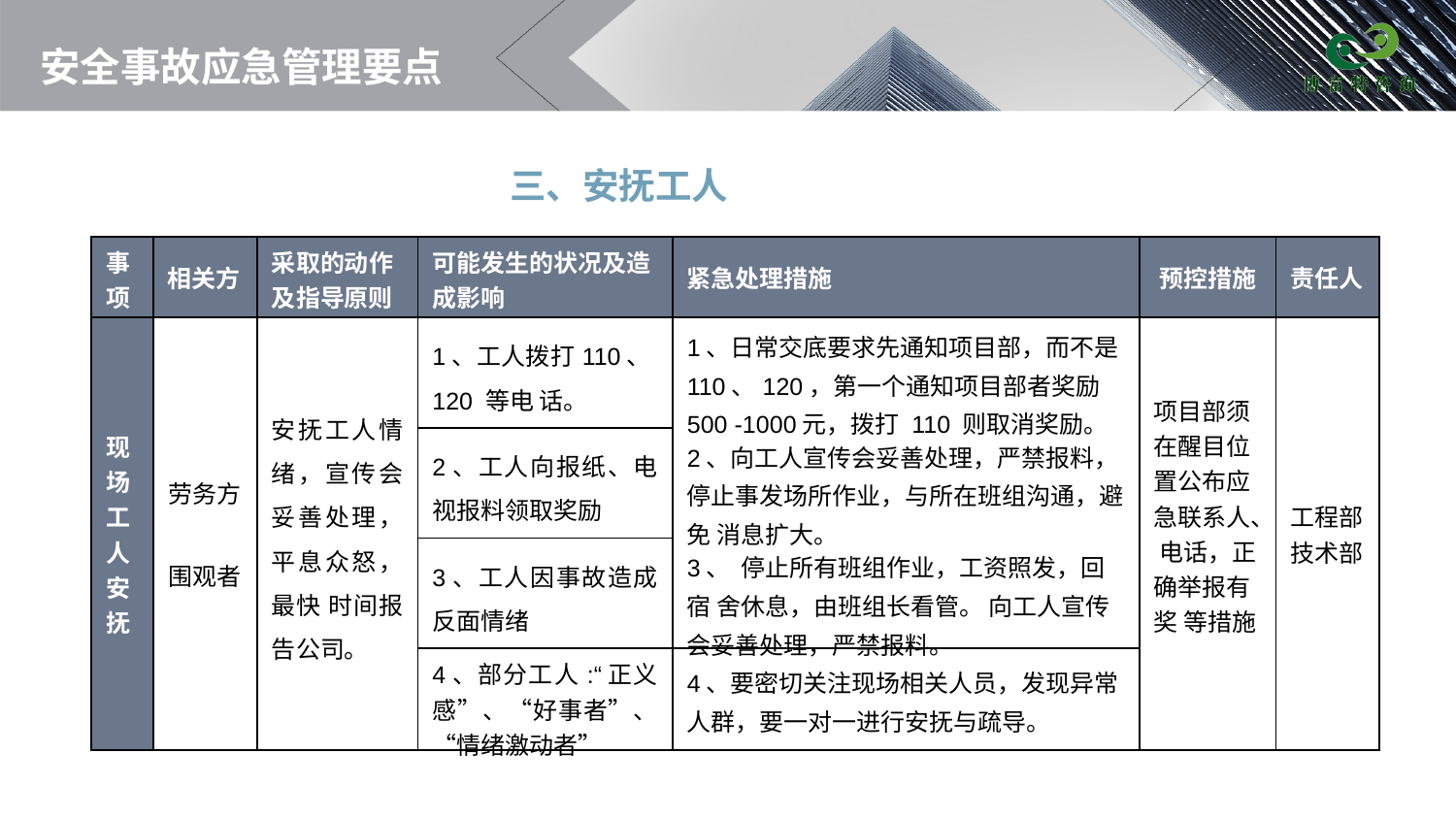

# 安全事故应急管理要点
三、安抚工人
| 事项 | 相关方 | 采取的动作 及指导原则 | 可能发生的状况及造成影响 | 紧急处理措施 | 预控措施 | 责任人 |
| --- | --- | --- | --- | --- | --- | --- |
| 现场工人安抚 | 劳务方 围观者 | 安抚工人情绪，宣传会妥善处理，平息众怒，最快 时间报告公司。 | 1、工人拨打110、120 等电 话。 | 1、日常交底要求先通知项目部，而不是110、120，第一个通知项目部者奖励 500 -1000元，拨打 110 则取消奖励。 | 项目部须在醒目位置公布应急联系人、 电话，正确举报有奖 等措施 | 工程部技术部 |
|  |  |  |  | 2、向工人宣传会妥善处理，严禁报料，停止事发场所作业，与所在班组沟通，避免 消息扩大。 |  |  |
|  |  |  | 2、工人向报纸、电视报料领取奖励 |  |  |  |
|  |  |  |  | 3、 停止所有班组作业，工资照发，回宿 舍休息，由班组长看管。 向工人宣传会妥善处理，严禁报料。 |  |  |
|  |  |  | 3、工人因事故造成反面情绪 |  |  |  |
|  |  |  | 4、部分工人:“正义感”、“好事者”、“情绪激动者” | 4、要密切关注现场相关人员，发现异常人群，要一对一进行安抚与疏导。 |  |  |